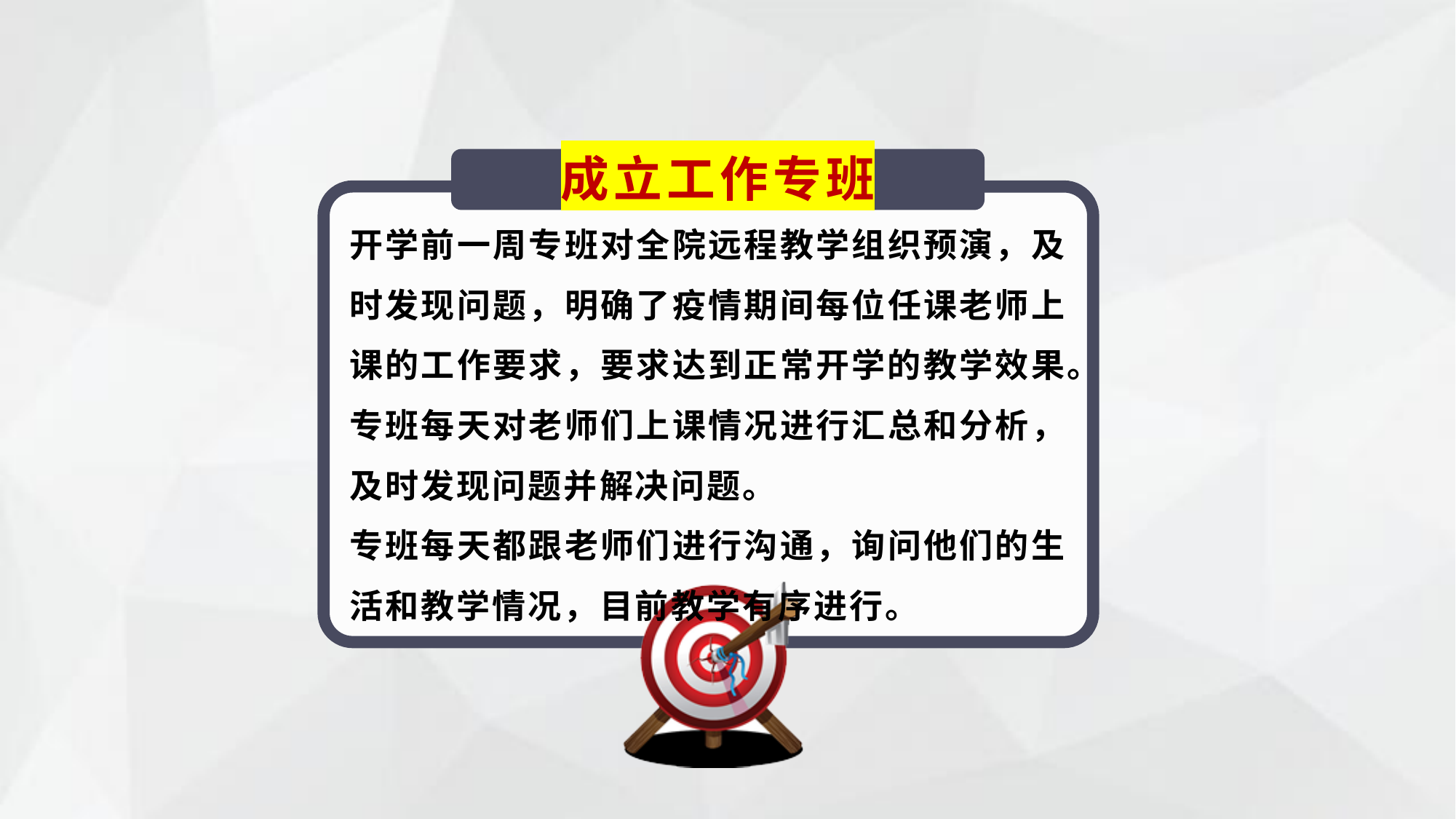

# 成立工作专班
开学前一周专班对全院远程教学组织预演，及时发现问题，明确了疫情期间每位任课老师上课的工作要求，要求达到正常开学的教学效果。
专班每天对老师们上课情况进行汇总和分析，及时发现问题并解决问题。
专班每天都跟老师们进行沟通，询问他们的生活和教学情况，目前教学有序进行。